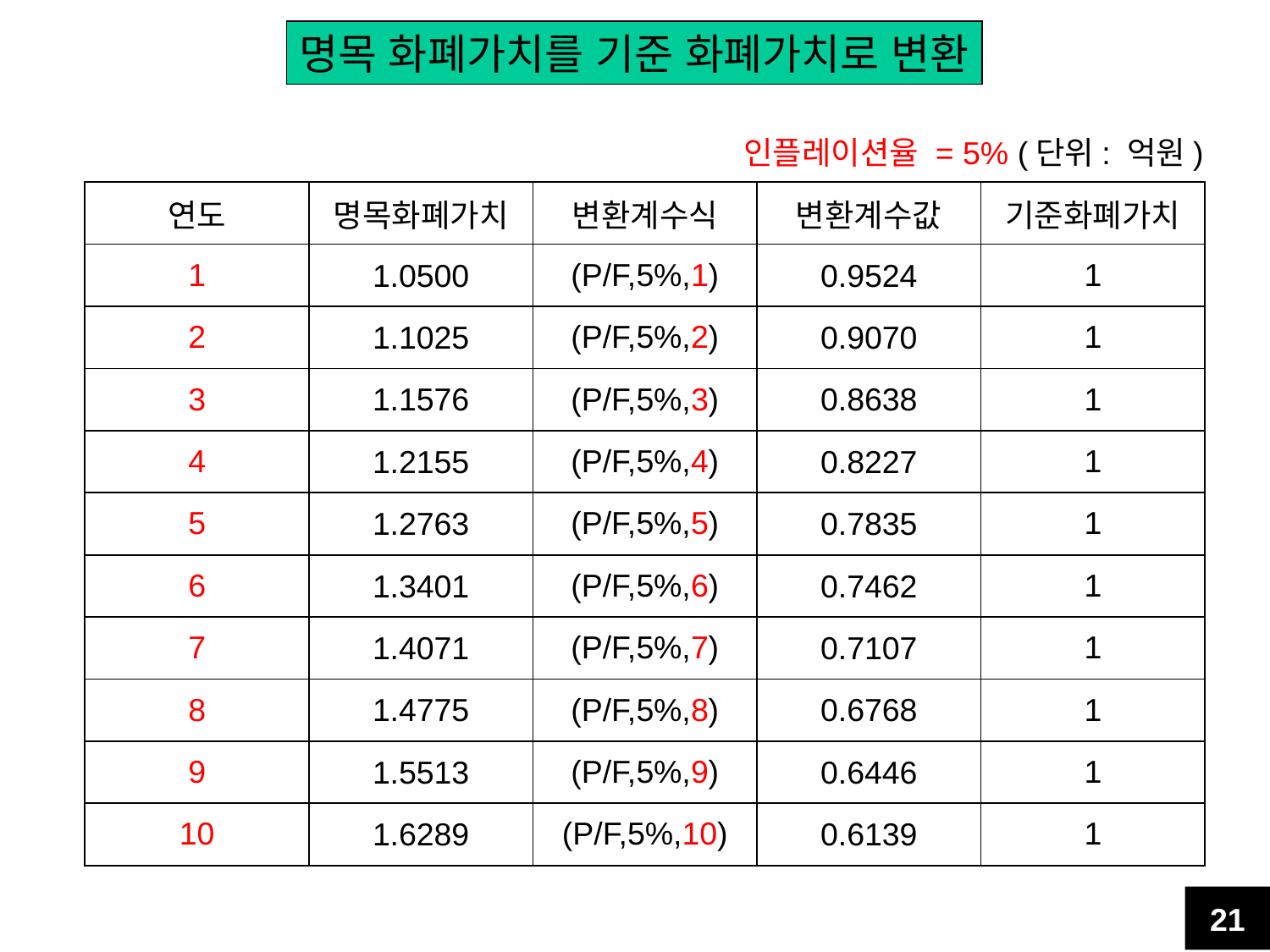

명목 화폐가치를 기준 화폐가치로 변환
인플레이션율 = 5% (단위: 억원)
| 연도 | 명목화폐가치 | 변환계수식 | 변환계수값 | 기준화폐가치 |
| --- | --- | --- | --- | --- |
| 1 | 1.0500 | (P/F,5%,1) | 0.9524 | 1 |
| 2 | 1.1025 | (P/F,5%,2) | 0.9070 | 1 |
| 3 | 1.1576 | (P/F,5%,3) | 0.8638 | 1 |
| 4 | 1.2155 | (P/F,5%,4) | 0.8227 | 1 |
| 5 | 1.2763 | (P/F,5%,5) | 0.7835 | 1 |
| 6 | 1.3401 | (P/F,5%,6) | 0.7462 | 1 |
| 7 | 1.4071 | (P/F,5%,7) | 0.7107 | 1 |
| 8 | 1.4775 | (P/F,5%,8) | 0.6768 | 1 |
| 9 | 1.5513 | (P/F,5%,9) | 0.6446 | 1 |
| 10 | 1.6289 | (P/F,5%,10) | 0.6139 | 1 |
21